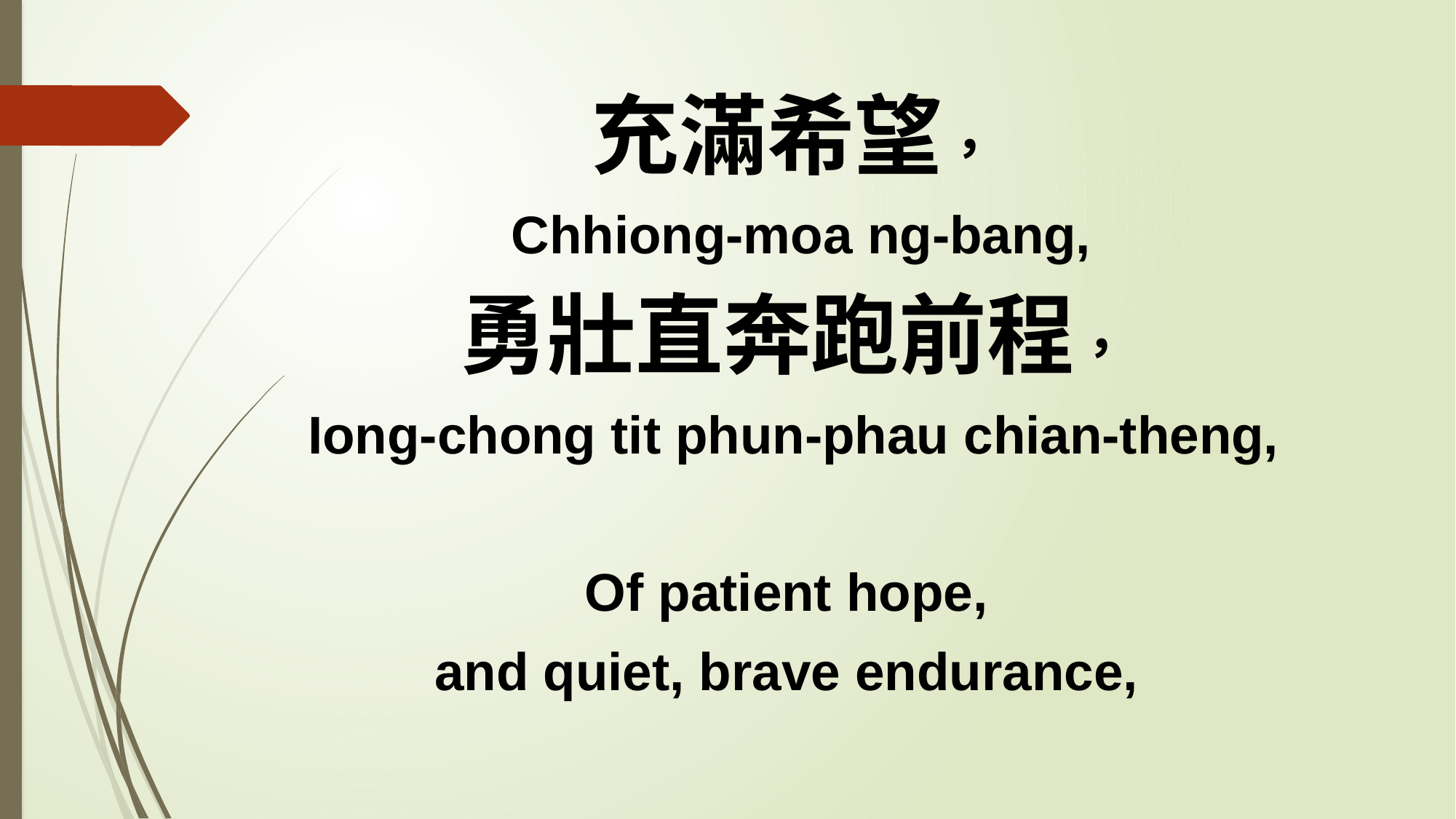

充滿希望，
 Chhiong-moa ng-bang,
勇壯直奔跑前程，
Iong-chong tit phun-phau chian-theng,

Of patient hope,
and quiet, brave endurance,